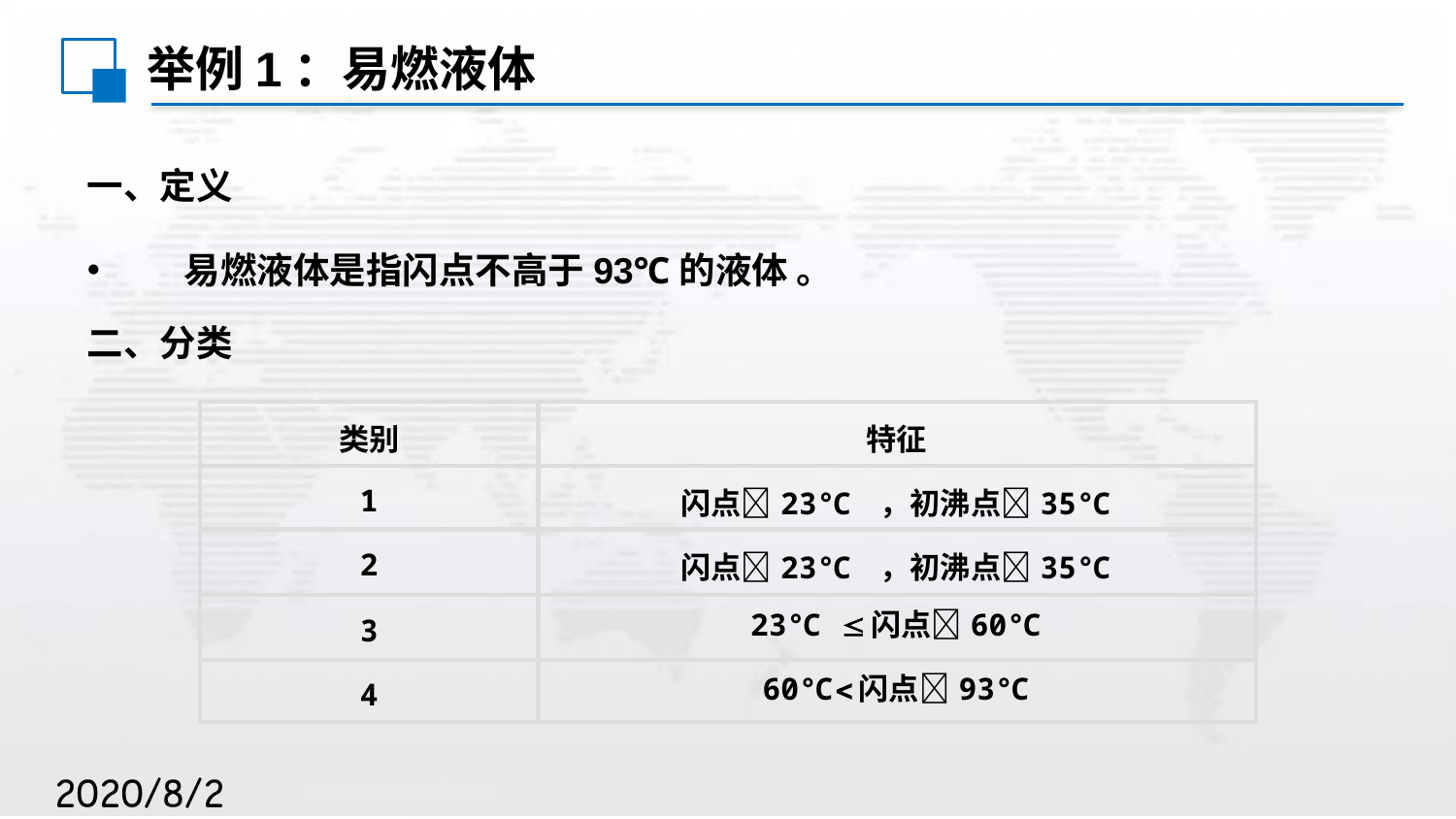

举例1：易燃液体
一、定义
易燃液体是指闪点不高于93℃的液体 。
二、分类
| 类别 | 特征 |
| --- | --- |
| 1 | 闪点<23℃ ，初沸点≤35℃ |
| 2 | 闪点<23℃ ，初沸点>35℃ |
| 3 | 23℃ ≤闪点≤60℃ |
| 4 | 60℃<闪点≤93℃ |
2020/8/2